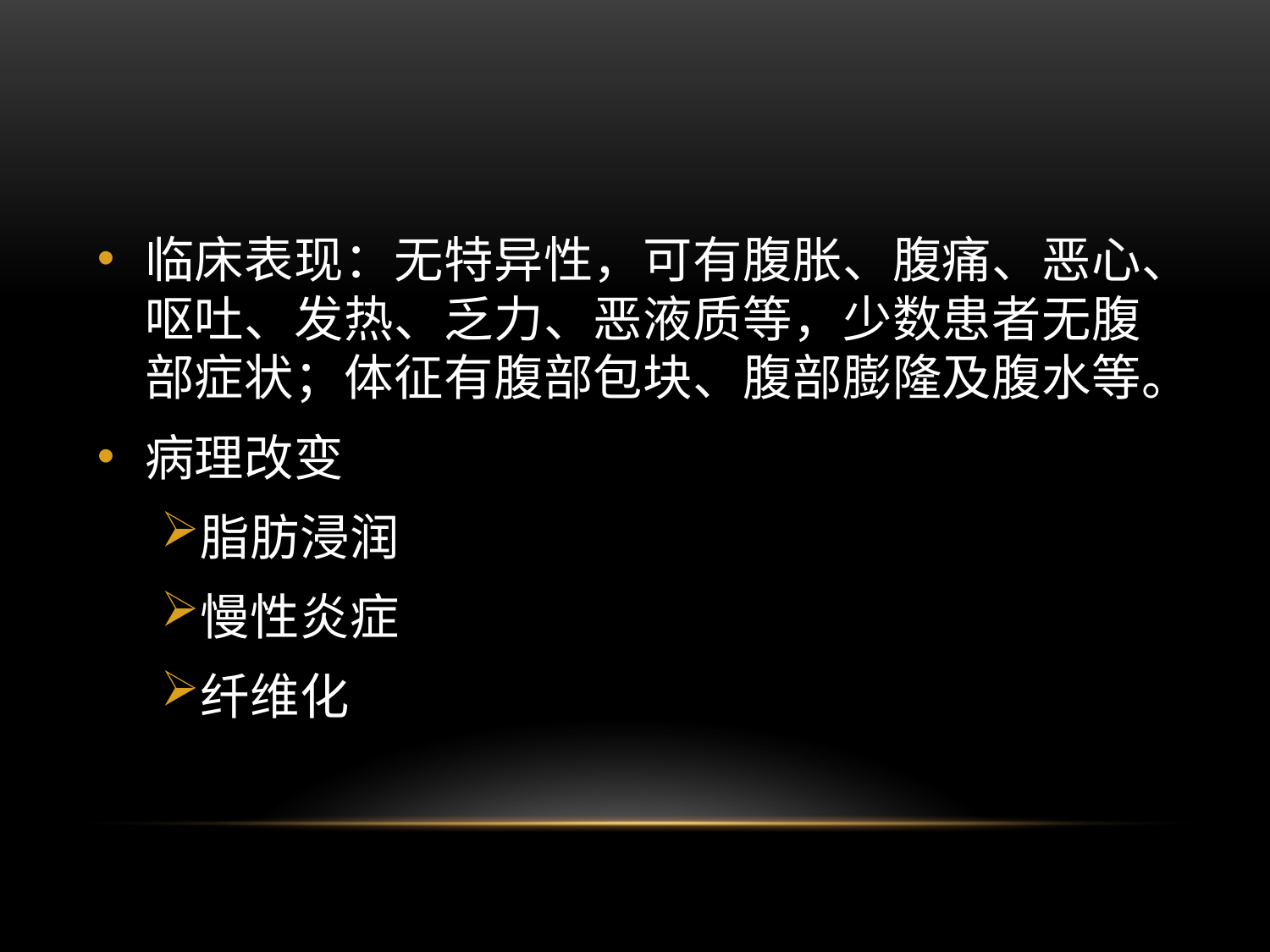

#
临床表现：无特异性，可有腹胀、腹痛、恶心、呕吐、发热、乏力、恶液质等，少数患者无腹部症状；体征有腹部包块、腹部膨隆及腹水等。
病理改变
脂肪浸润
慢性炎症
纤维化